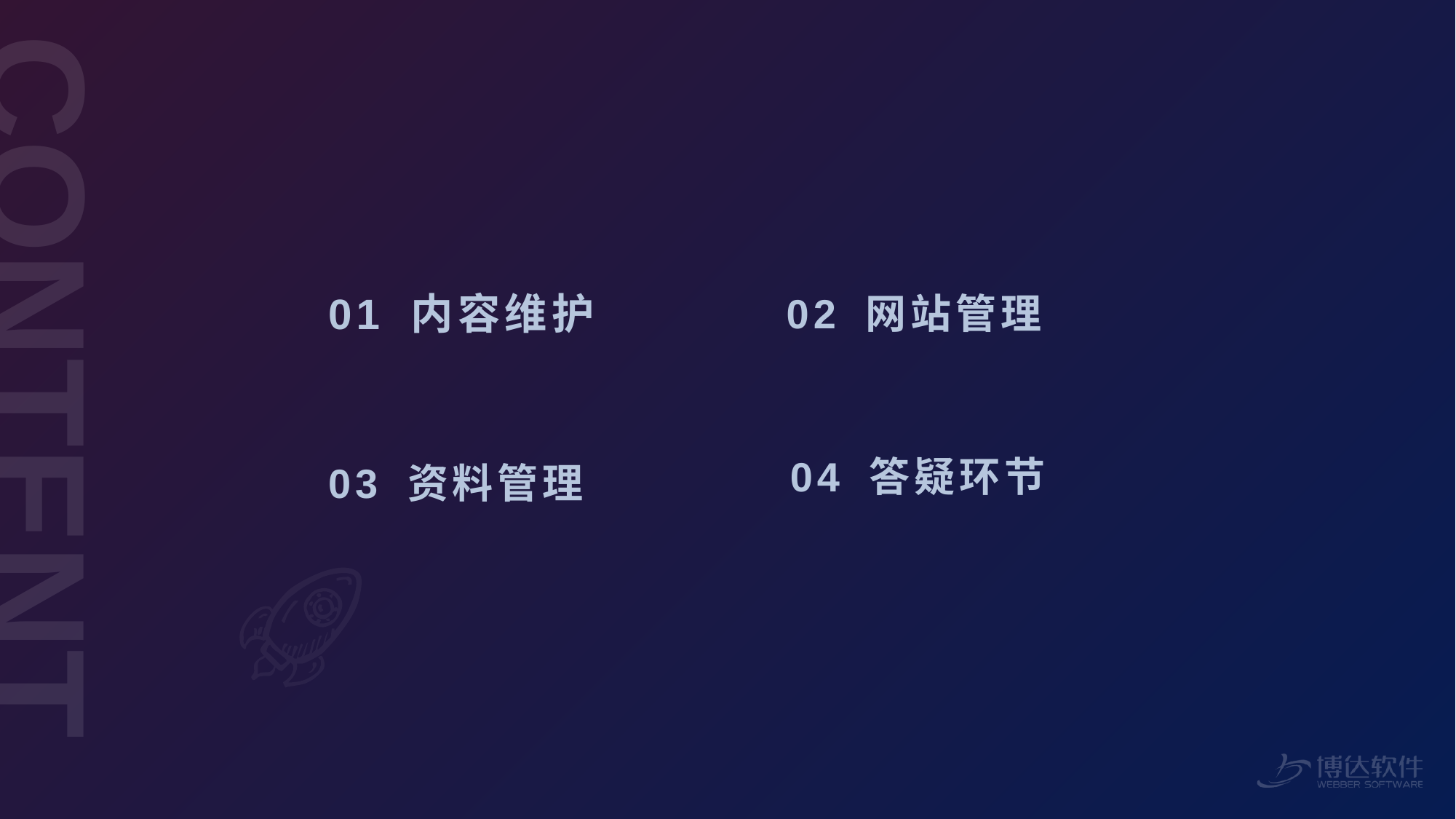

01 内容维护
02 网站管理
04 答疑环节
03 资料管理